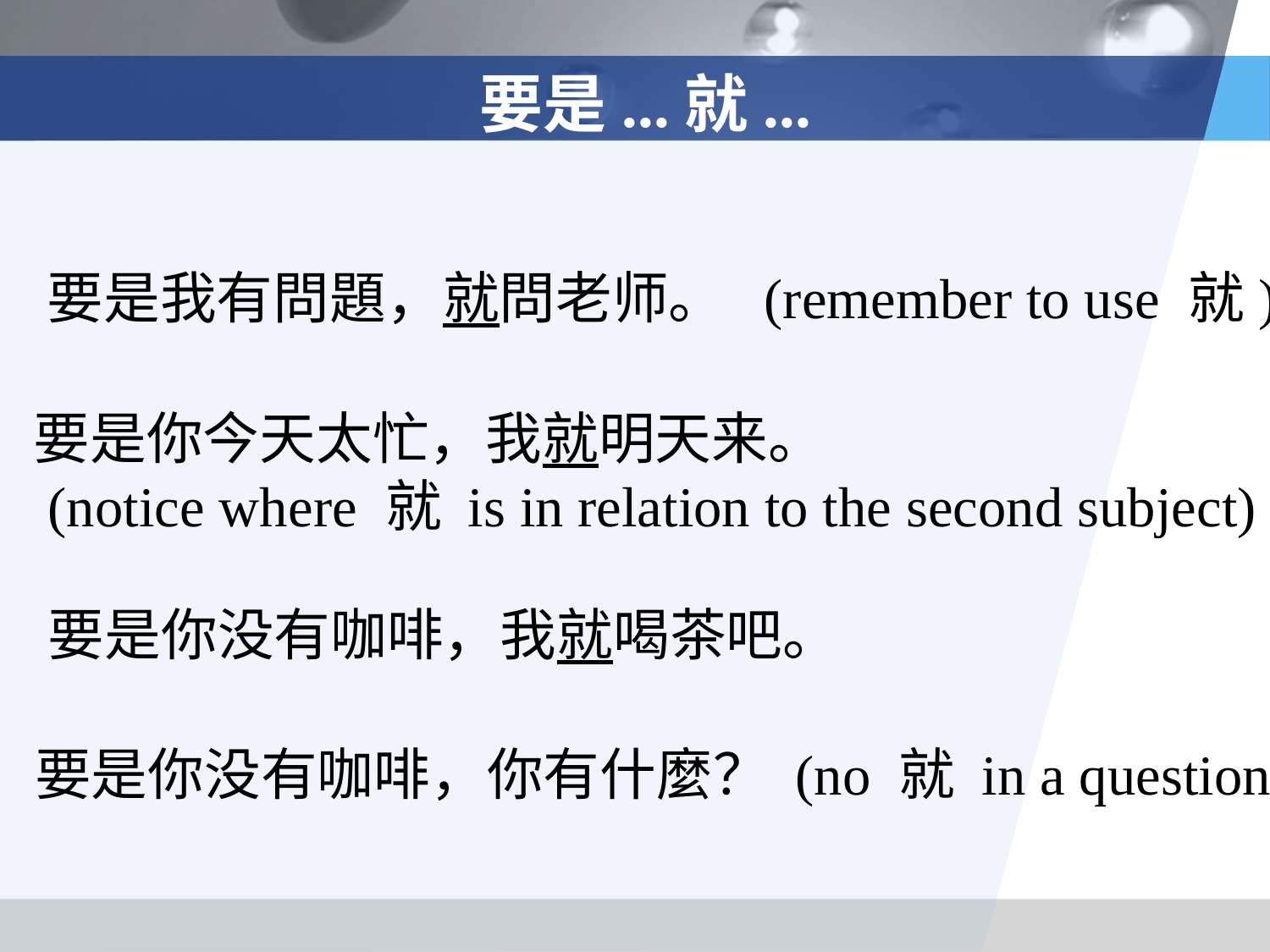

要是...就...
要是我有問題，就問老师。  (remember to use 就)
要是你今天太忙，我就明天来。
 (notice where 就 is in relation to the second subject)
要是你没有咖啡，我就喝茶吧。
要是你没有咖啡，你有什麼？ (no 就 in a question)